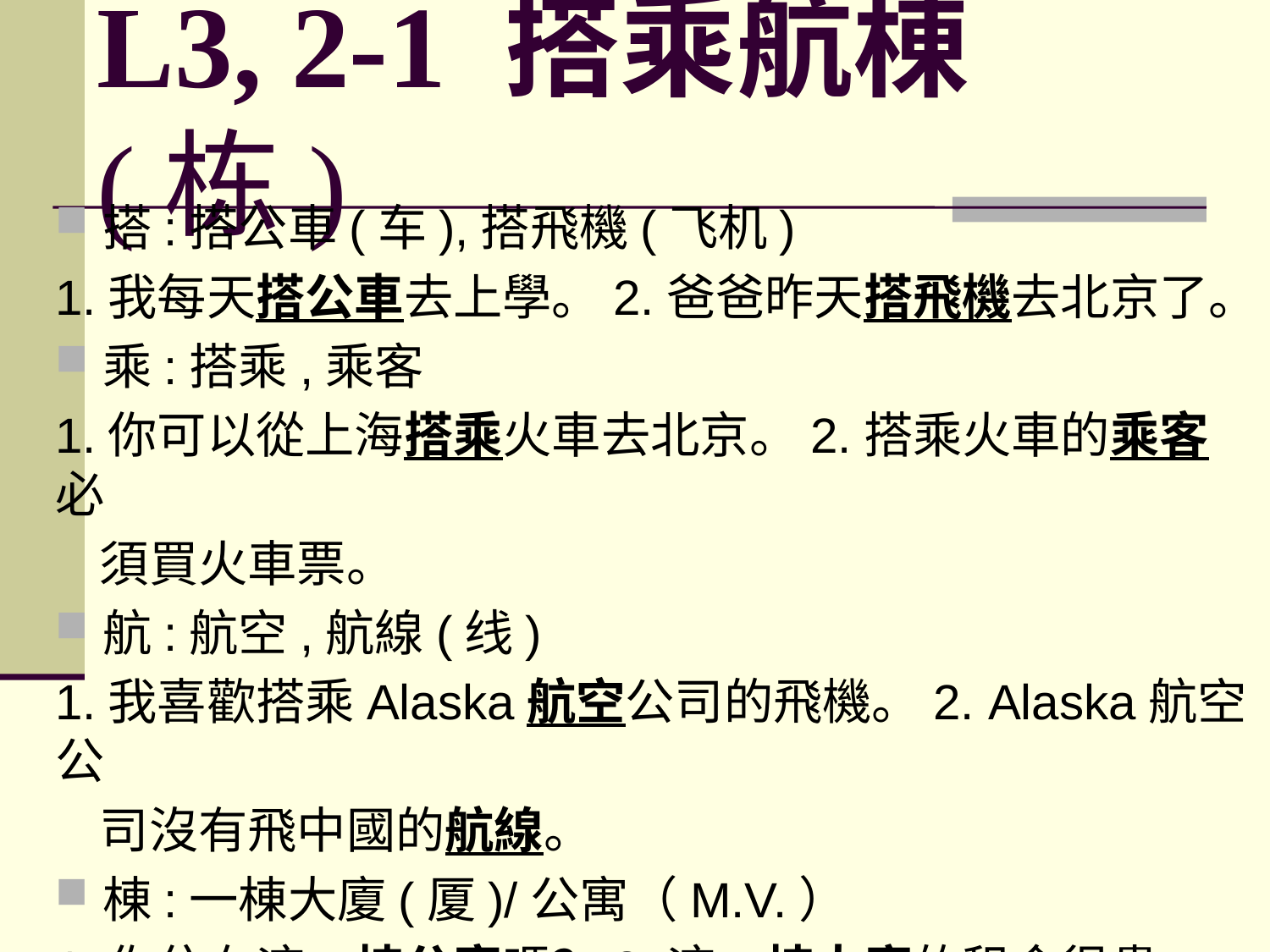

# L3, 2-1 搭乘航棟(栋)
搭:搭公車(车),搭飛機(飞机)
1.我每天搭公車去上學。2.爸爸昨天搭飛機去北京了。
乘:搭乘,乘客
1.你可以從上海搭乘火車去北京。2.搭乘火車的乘客必
   須買火車票。
航:航空,航線(线)
1.我喜歡搭乘Alaska航空公司的飛機。2. Alaska航空公
   司沒有飛中國的航線。
棟:一棟大廈(厦)/公寓（M.V.）
1.你住在這一棟公寓嗎？2.這一棟大廈的租金很貴。